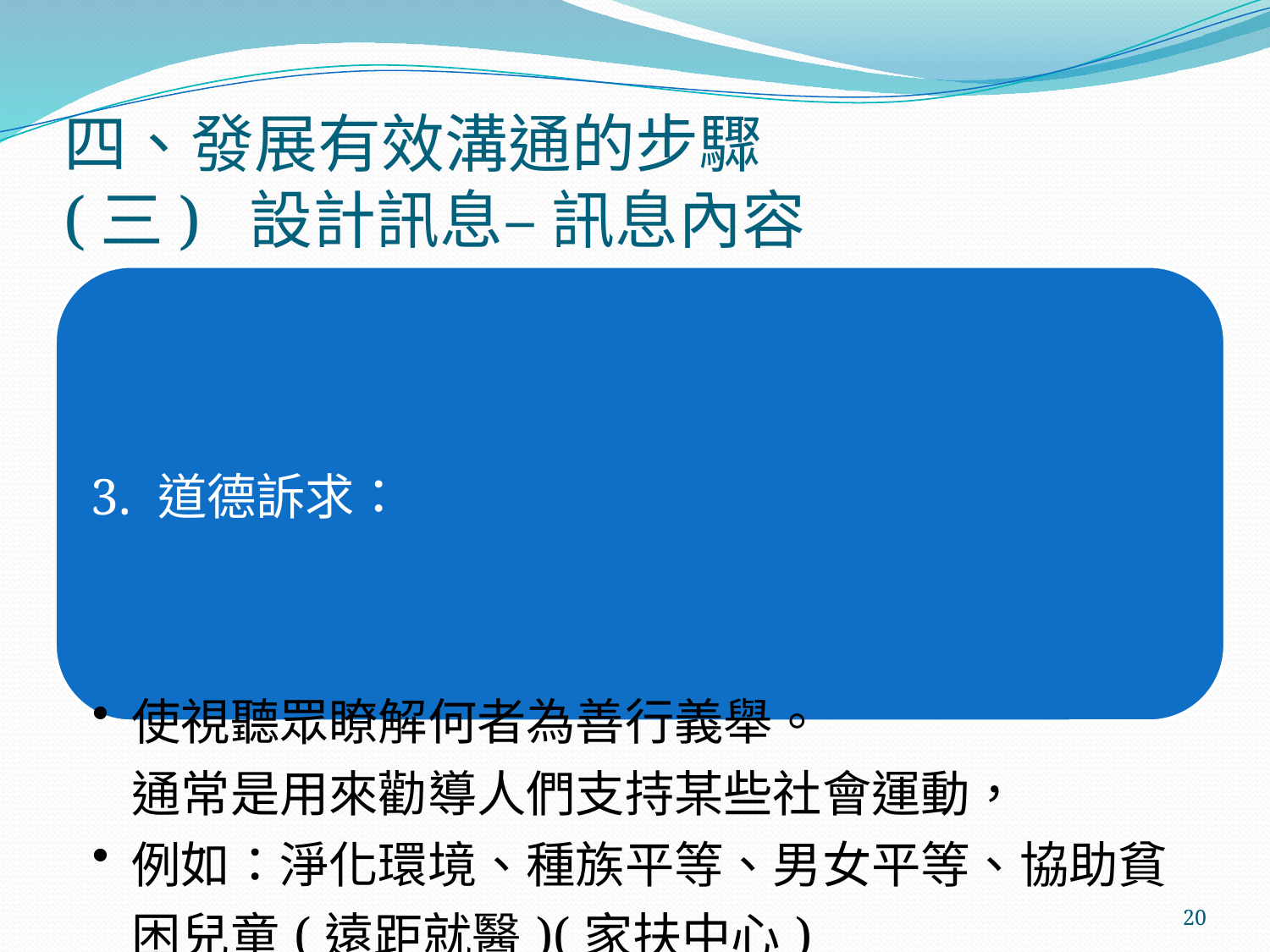

# 四、發展有效溝通的步驟 (三)  設計訊息– 訊息內容
3. 道德訴求：
使視聽眾瞭解何者為善行義舉。
通常是用來勸導人們支持某些社會運動，
20